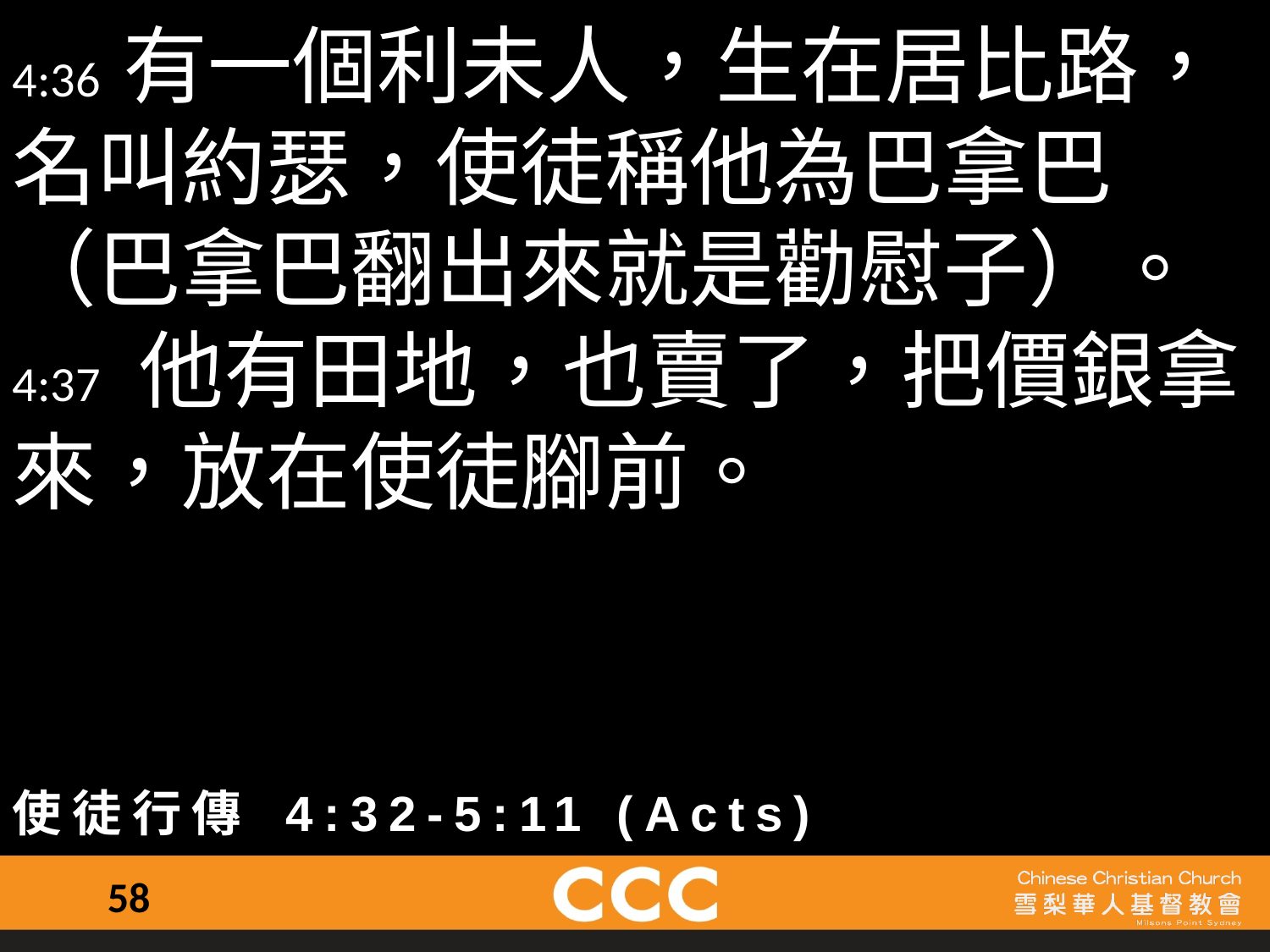

4:36 有一個利未人，生在居比路，名叫約瑟，使徒稱他為巴拿巴（巴拿巴翻出來就是勸慰子）。
4:37	他有田地，也賣了，把價銀拿來，放在使徒腳前。
使徒行傳 4:32-5:11 (Acts)
58